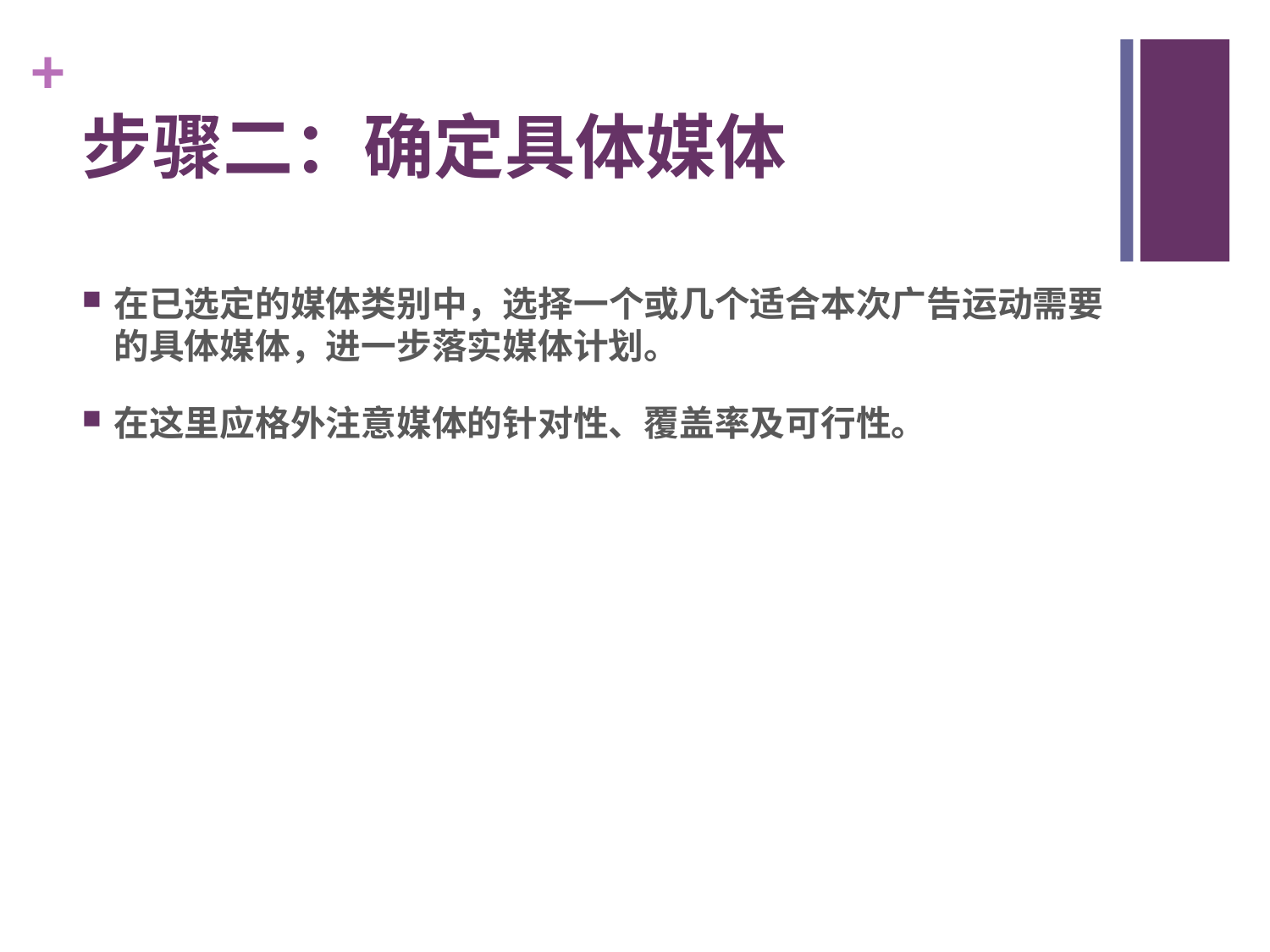

# 步骤二：确定具体媒体
在已选定的媒体类别中，选择一个或几个适合本次广告运动需要的具体媒体，进一步落实媒体计划。
在这里应格外注意媒体的针对性、覆盖率及可行性。